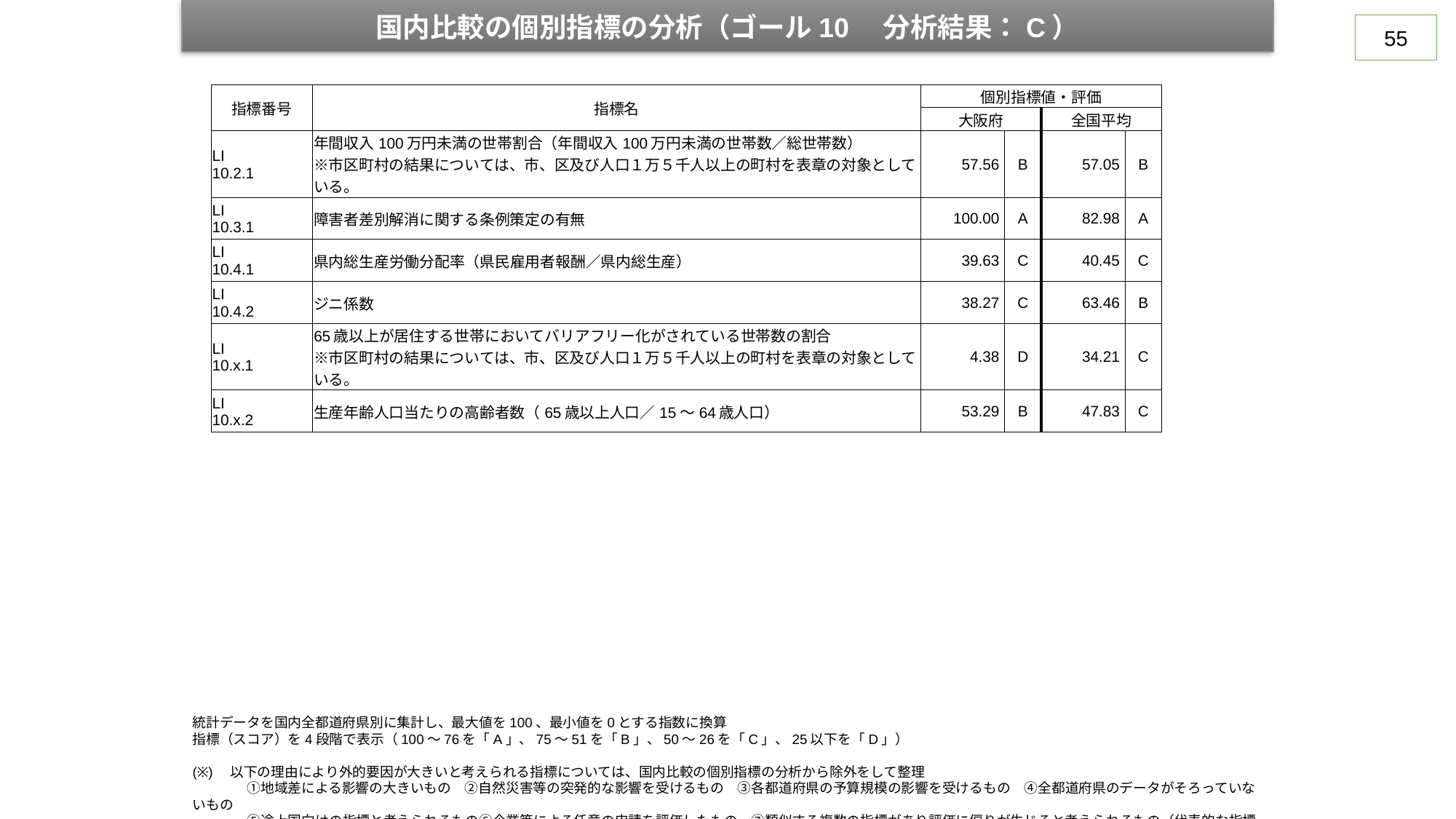

国内比較の個別指標の分析（ゴール10　分析結果：C）
55
| 指標番号 | 指標名 | 個別指標値・評価 |  |  |  |  |
| --- | --- | --- | --- | --- | --- | --- |
|  |  | 大阪府 |  | 全国平均 |  |  |
| LI 10.2.1 | 年間収入100万円未満の世帯割合（年間収入100万円未満の世帯数／総世帯数） ※市区町村の結果については、市、区及び人口１万５千人以上の町村を表章の対象としている。 | 57.56 | B | 57.05 | B |  |
| LI 10.3.1 | 障害者差別解消に関する条例策定の有無 | 100.00 | A | 82.98 | A |  |
| LI 10.4.1 | 県内総生産労働分配率（県民雇用者報酬／県内総生産） | 39.63 | C | 40.45 | C |  |
| LI 10.4.2 | ジニ係数 | 38.27 | C | 63.46 | B |  |
| LI 10.x.1 | 65歳以上が居住する世帯においてバリアフリー化がされている世帯数の割合 ※市区町村の結果については、市、区及び人口１万５千人以上の町村を表章の対象としている。 | 4.38 | D | 34.21 | C |  |
| LI 10.x.2 | 生産年齢人口当たりの高齢者数（65歳以上人口／15～64歳人口） | 53.29 | B | 47.83 | C |  |
統計データを国内全都道府県別に集計し、最大値を100、最小値を0とする指数に換算
指標（スコア）を4段階で表示（100～76を「A」、75～51を「B」、50～26を「C」、25以下を「D」）

(※)　以下の理由により外的要因が大きいと考えられる指標については、国内比較の個別指標の分析から除外をして整理
　　　　①地域差による影響の大きいもの　②自然災害等の突発的な影響を受けるもの　③各都道府県の予算規模の影響を受けるもの　④全都道府県のデータがそろっていないもの
　　　　⑤途上国向けの指標と考えられるもの⑥企業等による任意の申請を評価したもの　⑦類似する複数の指標があり評価に偏りが生じると考えられるもの（代表的な指標で評価）